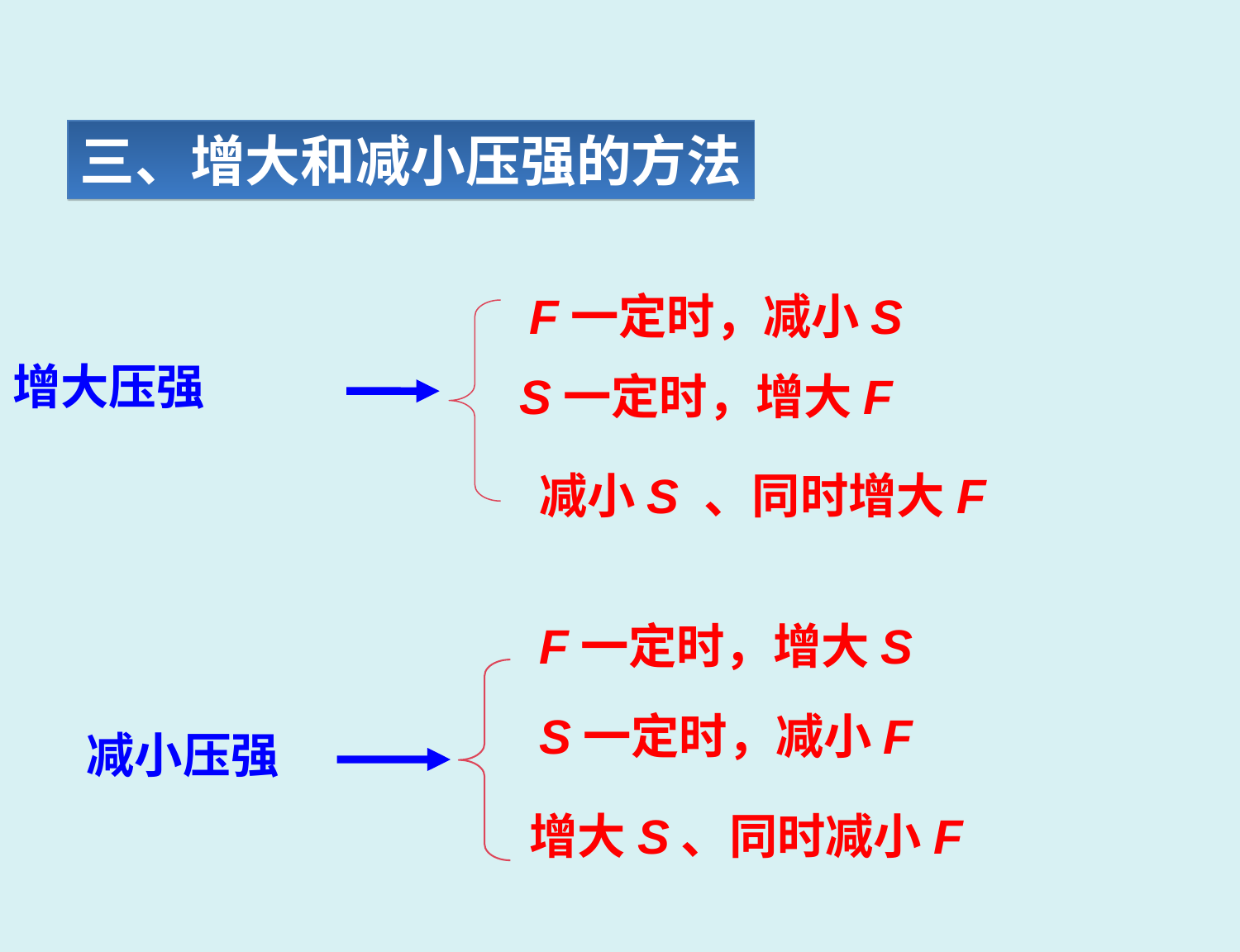

三、增大和减小压强的方法
F一定时，减小S

增大压强
S一定时，增大F

减小S 、同时增大F
F一定时，增大S

S一定时，减小F

减小压强

增大S、同时减小F